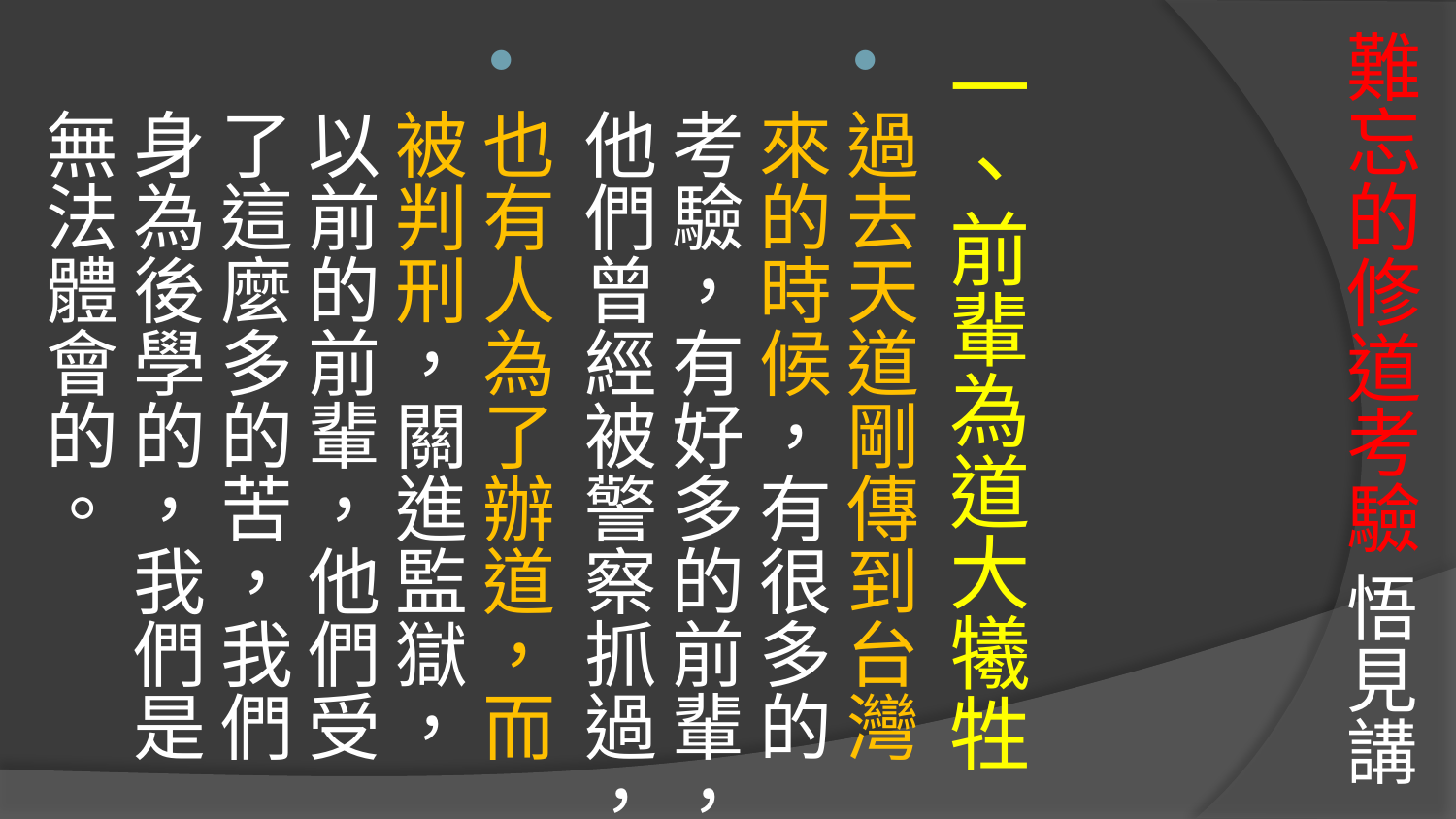

# 難忘的修道考驗 悟見講
一、前輩為道大犧牲
過去天道剛傳到台灣來的時候，有很多的考驗，有好多的前輩，他們曾經被警察抓過，
也有人為了辦道，而被判刑，關進監獄，以前的前輩，他們受了這麼多的苦，我們身為後學的，我們是無法體會的。